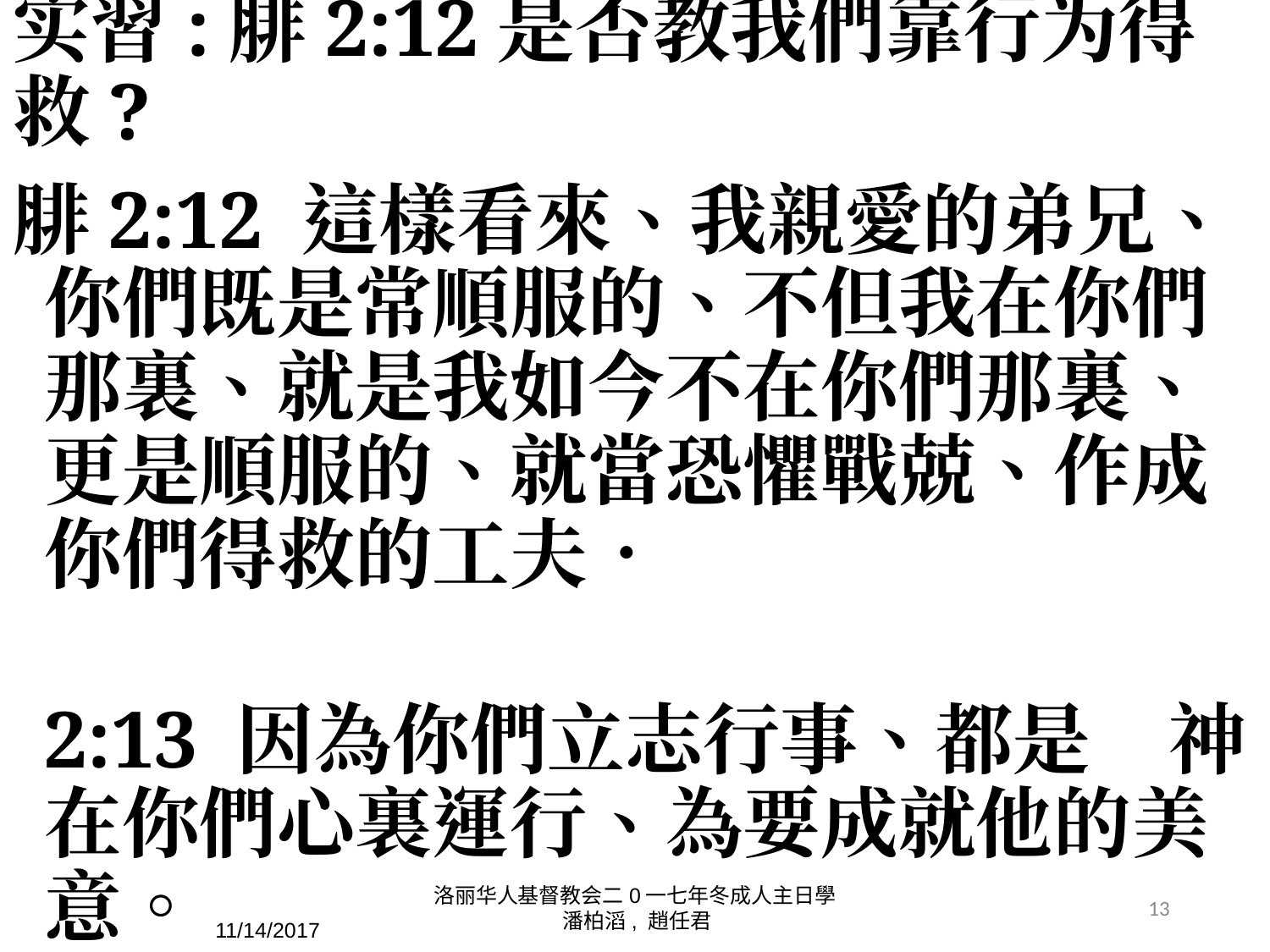

# 实習:腓2:12是否教我們靠行为得救?
腓2:12 這樣看來、我親愛的弟兄、你們既是常順服的、不但我在你們那裏、就是我如今不在你們那裏、更是順服的、就當恐懼戰兢、作成你們得救的工夫．
2:13 因為你們立志行事、都是　神在你們心裏運行、為要成就他的美意。
洛丽华人基督教会二0一七年冬成人主日學   潘柏滔, 趙任君
13
11/14/2017